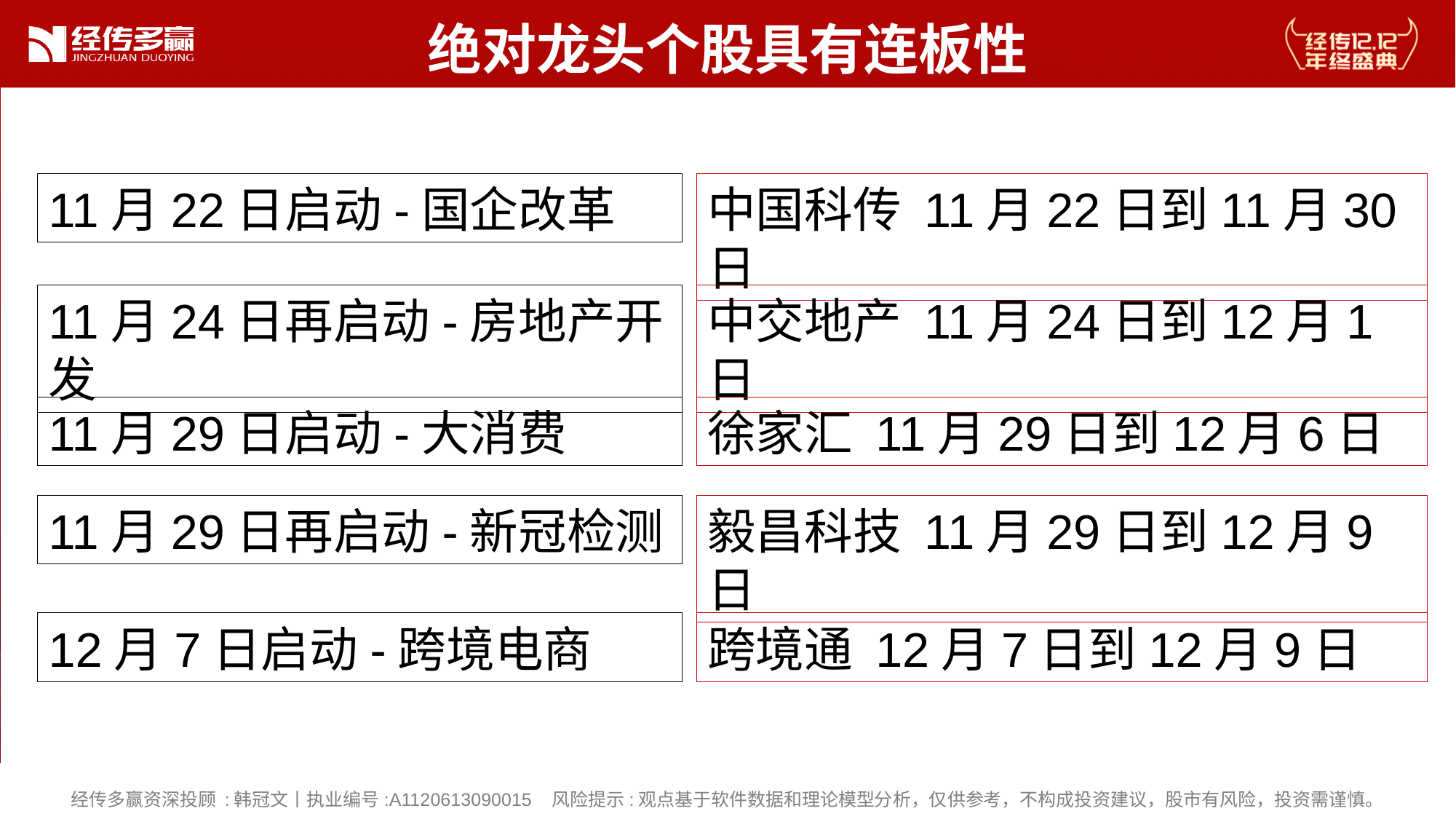

绝对龙头个股具有连板性
11月22日启动-国企改革
中国科传 11月22日到11月30日
11月24日再启动-房地产开发
中交地产 11月24日到12月1日
11月29日启动-大消费
徐家汇 11月29日到12月6日
11月29日再启动-新冠检测
毅昌科技 11月29日到12月9日
12月7日启动-跨境电商
跨境通 12月7日到12月9日